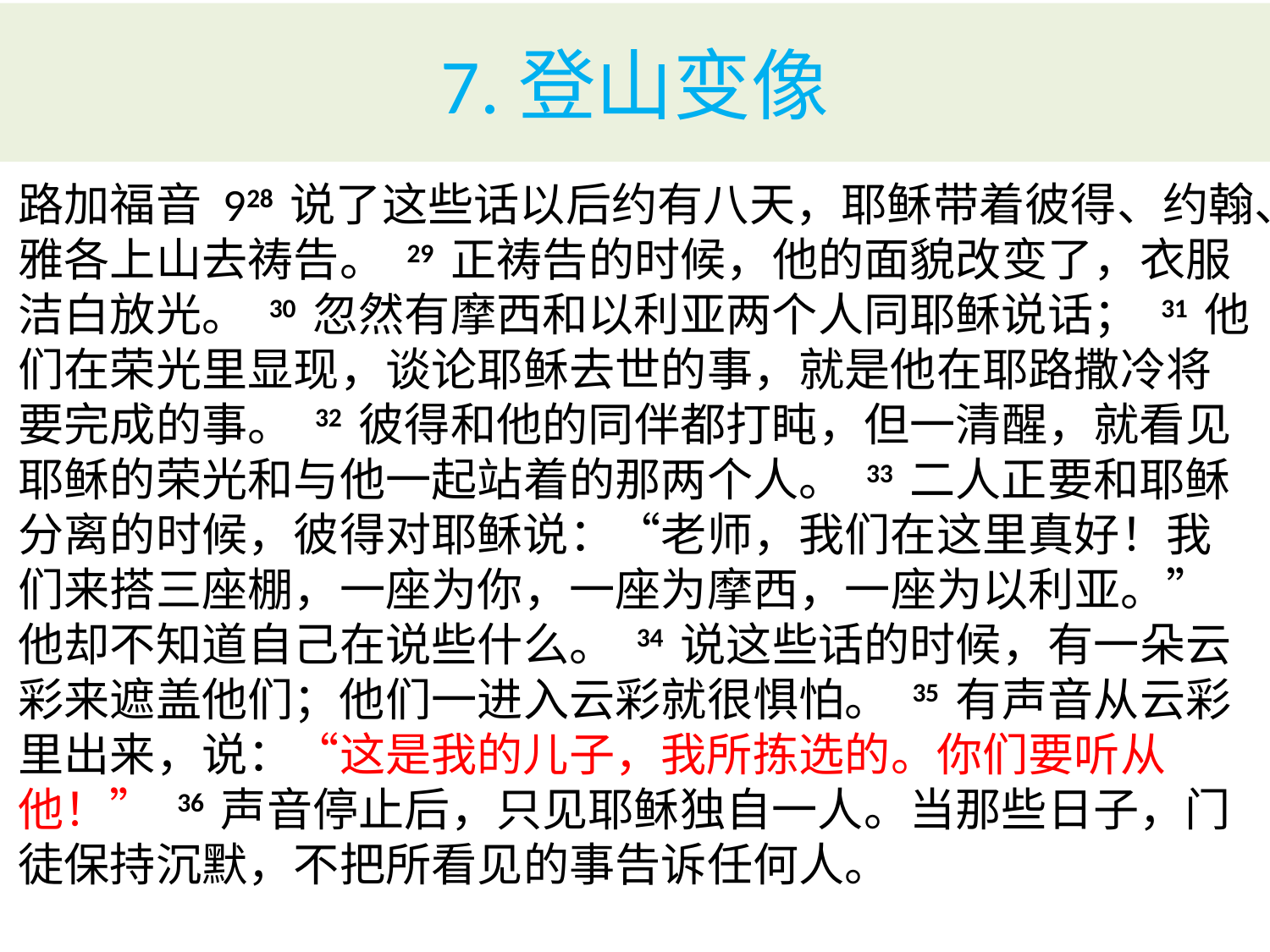

# 7.登山变像
路加福音 928 说了这些话以后约有八天，耶稣带着彼得、约翰、雅各上山去祷告。 29 正祷告的时候，他的面貌改变了，衣服洁白放光。 30 忽然有摩西和以利亚两个人同耶稣说话； 31 他们在荣光里显现，谈论耶稣去世的事，就是他在耶路撒冷将要完成的事。 32 彼得和他的同伴都打盹，但一清醒，就看见耶稣的荣光和与他一起站着的那两个人。 33 二人正要和耶稣分离的时候，彼得对耶稣说：“老师，我们在这里真好！我们来搭三座棚，一座为你，一座为摩西，一座为以利亚。”他却不知道自己在说些什么。 34 说这些话的时候，有一朵云彩来遮盖他们；他们一进入云彩就很惧怕。 35 有声音从云彩里出来，说：“这是我的儿子，我所拣选的。你们要听从他！” 36 声音停止后，只见耶稣独自一人。当那些日子，门徒保持沉默，不把所看见的事告诉任何人。